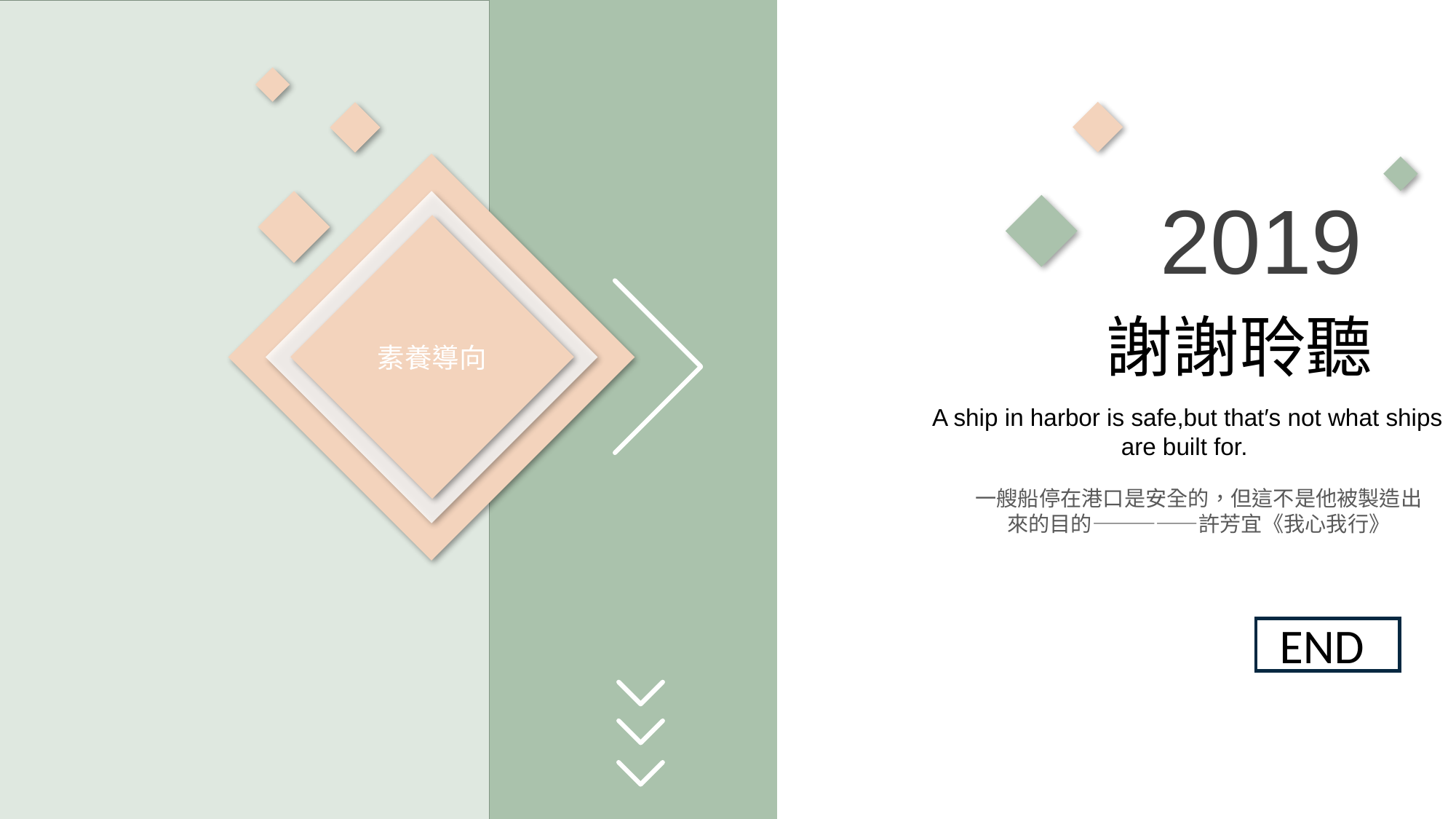

2019

素養導向
謝謝聆聽
A ship in harbor is safe,but that′s not what ships are built for.
一艘船停在港口是安全的，但這不是他被製造出來的目的—————許芳宜《我心我行》
END